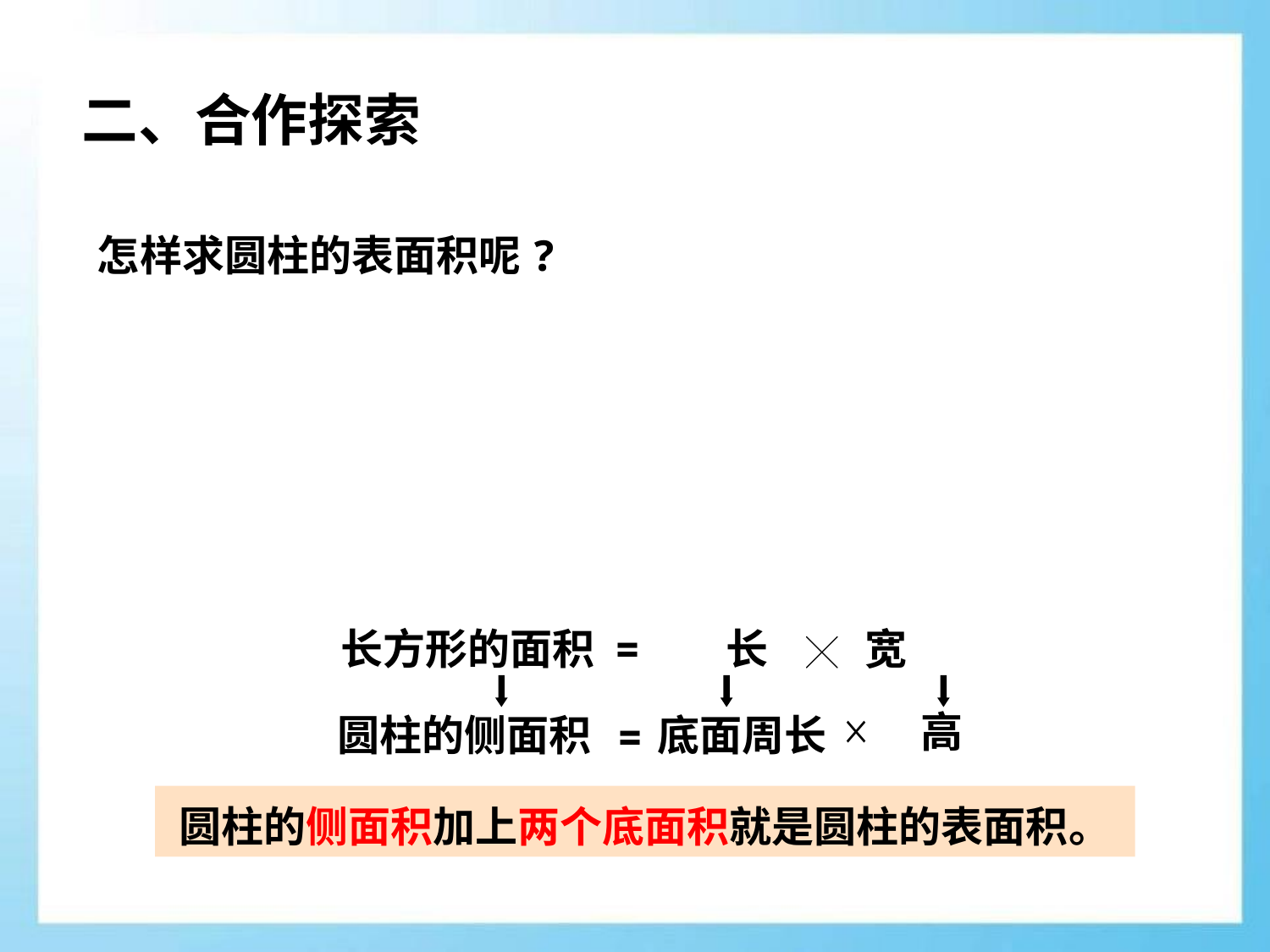

二、合作探索
怎样求圆柱的表面积呢?
长方形的面积 =   长    ╳   宽

高
底面周长
圆柱的侧面积
=
╳
圆柱的侧面积加上两个底面积就是圆柱的表面积。